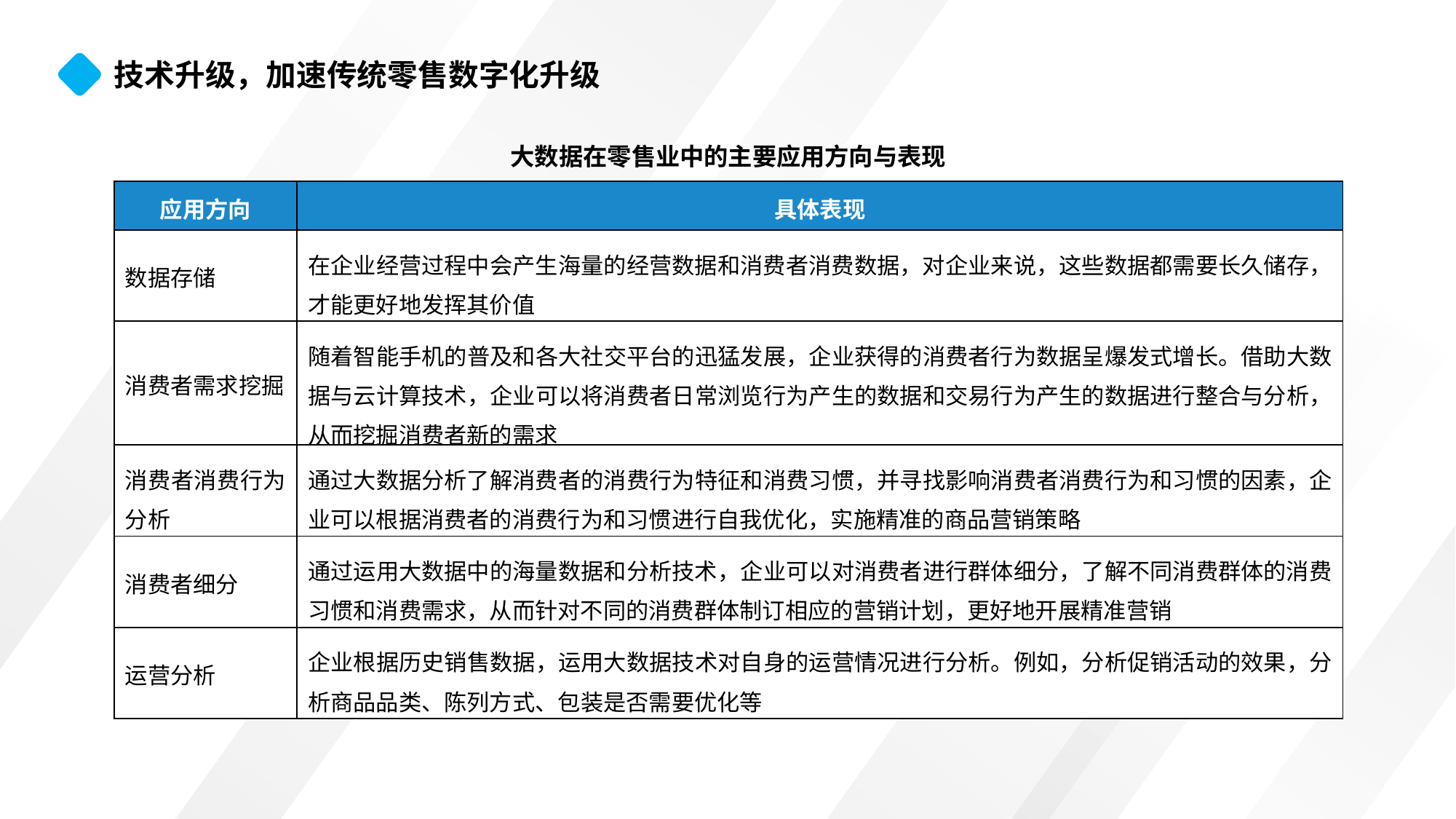

技术升级，加速传统零售数字化升级

大数据在零售业中的主要应用方向与表现
| 应用方向 | 具体表现 |
| --- | --- |
| 数据存储 | 在企业经营过程中会产生海量的经营数据和消费者消费数据，对企业来说，这些数据都需要长久储存，才能更好地发挥其价值 |
| 消费者需求挖掘 | 随着智能手机的普及和各大社交平台的迅猛发展，企业获得的消费者行为数据呈爆发式增长。借助大数据与云计算技术，企业可以将消费者日常浏览行为产生的数据和交易行为产生的数据进行整合与分析，从而挖掘消费者新的需求 |
| 消费者消费行为分析 | 通过大数据分析了解消费者的消费行为特征和消费习惯，并寻找影响消费者消费行为和习惯的因素，企业可以根据消费者的消费行为和习惯进行自我优化，实施精准的商品营销策略 |
| 消费者细分 | 通过运用大数据中的海量数据和分析技术，企业可以对消费者进行群体细分，了解不同消费群体的消费习惯和消费需求，从而针对不同的消费群体制订相应的营销计划，更好地开展精准营销 |
| 运营分析 | 企业根据历史销售数据，运用大数据技术对自身的运营情况进行分析。例如，分析促销活动的效果，分析商品品类、陈列方式、包装是否需要优化等 |
1
移动支付：打通线上线下支付生态系统
2
大数据、云计算：新零售的智慧大脑